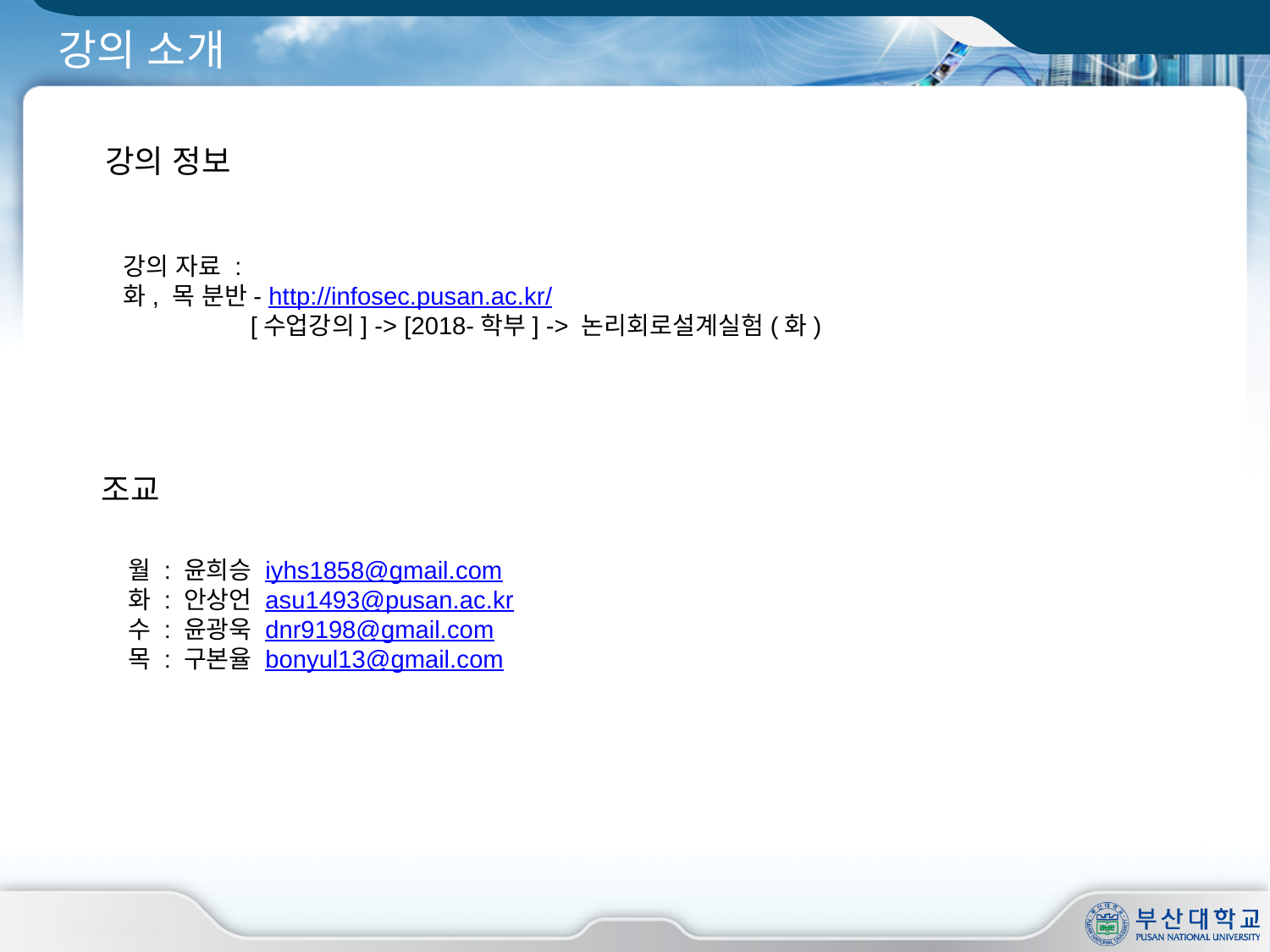

# 강의 소개
강의 정보
강의 자료 :
화, 목 분반- http://infosec.pusan.ac.kr/
	[수업강의] -> [2018-학부] -> 논리회로설계실험(화)
조교
월 : 윤희승 iyhs1858@gmail.com
화 : 안상언 asu1493@pusan.ac.kr
수 : 윤광욱 dnr9198@gmail.com
목 : 구본율 bonyul13@gmail.com